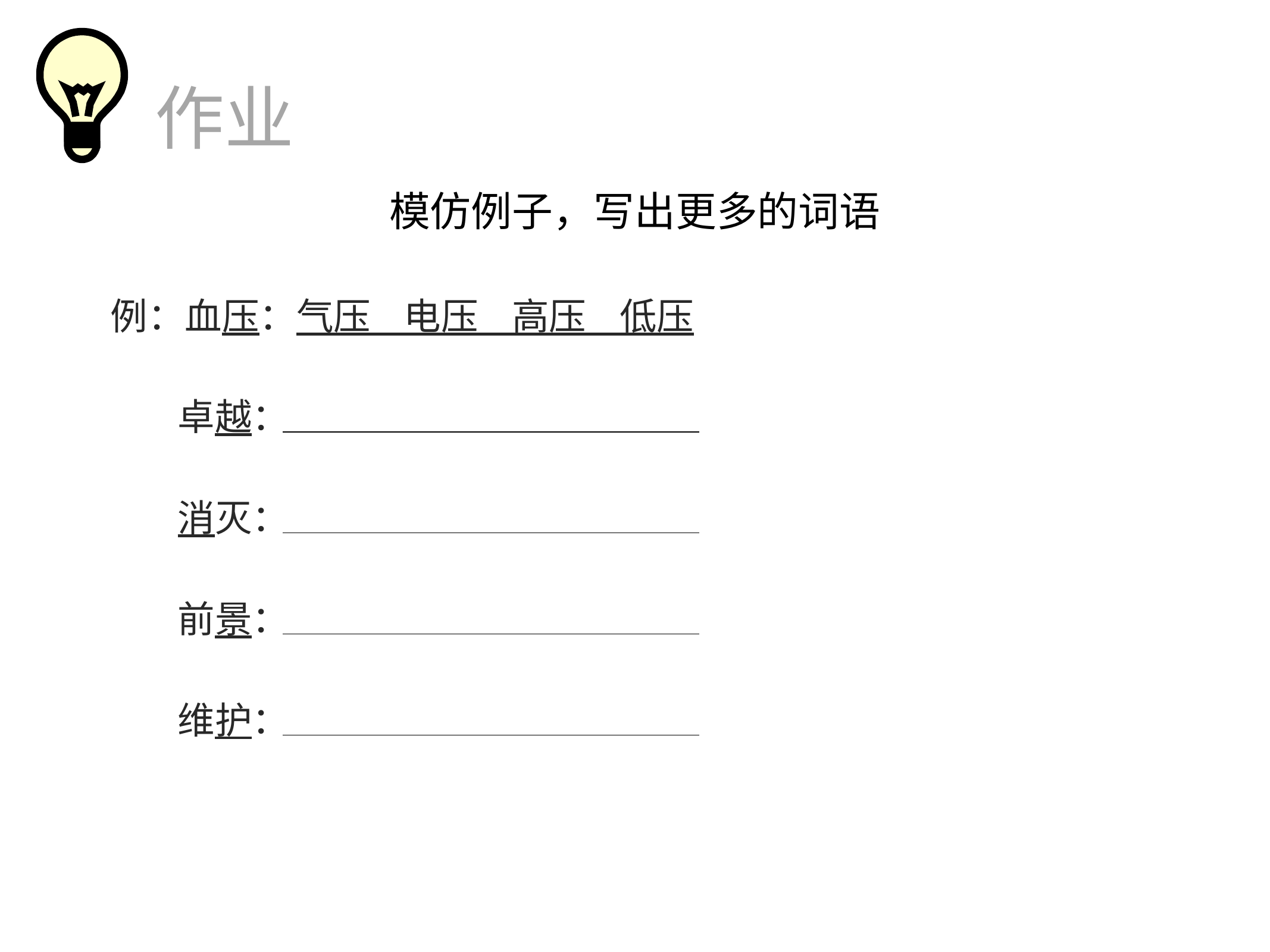

作业
模仿例子，写出更多的词语
例：血压：气压    电压    高压    低压
卓越：

消灭：

前景：

维护：